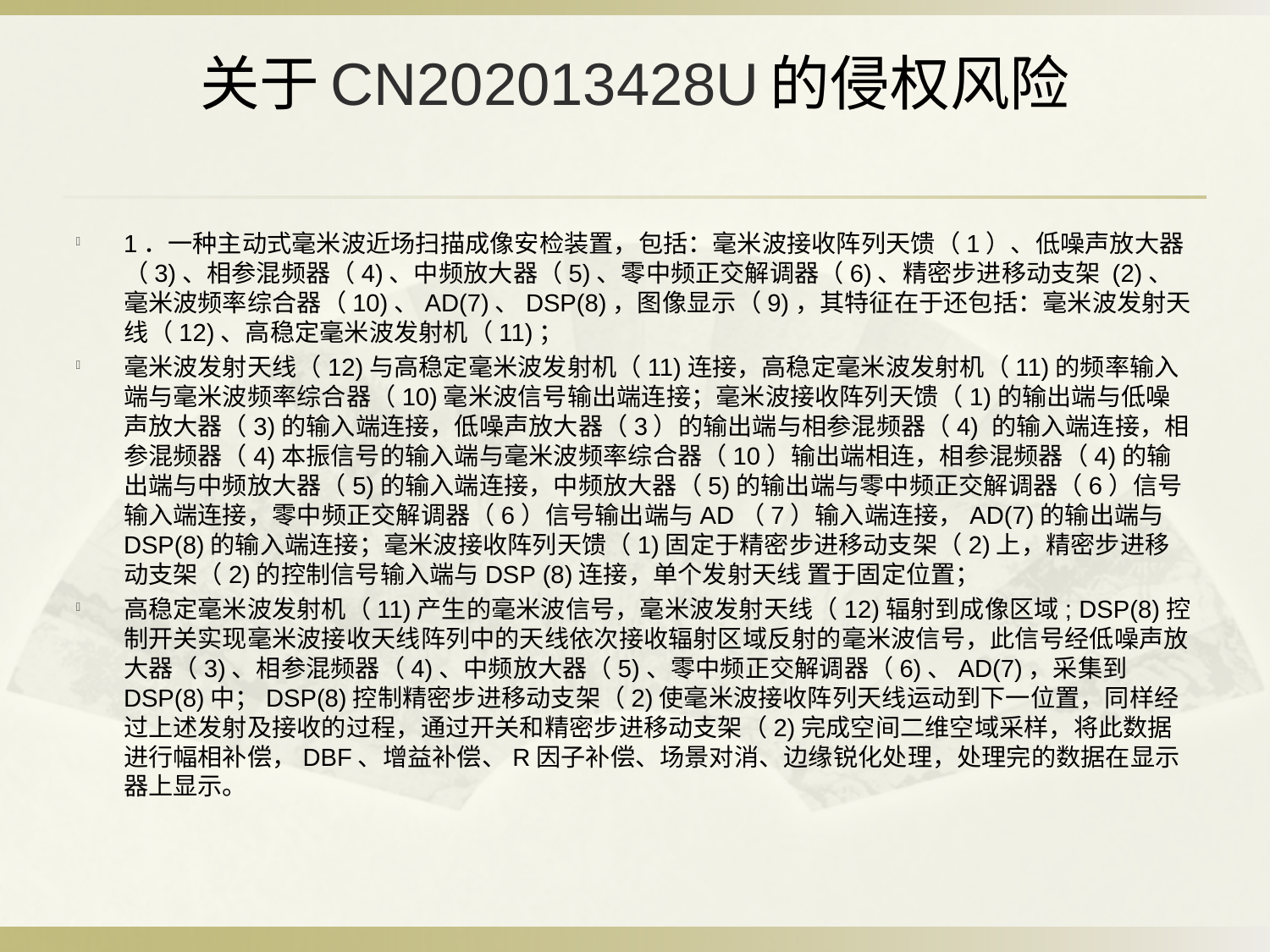

# 关于CN202013428U的侵权风险
1．一种主动式毫米波近场扫描成像安检装置，包括：毫米波接收阵列天馈（1）、低噪声放大器（3)、相参混频器（4)、中频放大器（5)、零中频正交解调器（6)、精密步进移动支架 (2)、毫米波频率综合器（10)、AD(7)、DSP(8)，图像显示（9)，其特征在于还包括：毫米波发射天线（12)、高稳定毫米波发射机（11)；
毫米波发射天线（12)与高稳定毫米波发射机（11)连接，高稳定毫米波发射机（11)的频率输入端与毫米波频率综合器（10)毫米波信号输出端连接；毫米波接收阵列天馈（1)的输出端与低噪声放大器（3)的输入端连接，低噪声放大器（3）的输出端与相参混频器（4) 的输入端连接，相参混频器（4)本振信号的输入端与毫米波频率综合器（10）输出端相连，相参混频器（4)的输出端与中频放大器（5)的输入端连接，中频放大器（5)的输出端与零中频正交解调器（6）信号输入端连接，零中频正交解调器（6）信号输出端与AD（7）输入端连接，AD(7)的输出端与DSP(8)的输入端连接；毫米波接收阵列天馈（1)固定于精密步进移动支架（2)上，精密步进移动支架（2)的控制信号输入端与DSP (8)连接，单个发射天线 置于固定位置；
高稳定毫米波发射机（11)产生的毫米波信号，毫米波发射天线（12)辐射到成像区域; DSP(8)控制开关实现毫米波接收天线阵列中的天线依次接收辐射区域反射的毫米波信号，此信号经低噪声放大器（3)、相参混频器（4)、中频放大器（5)、零中频正交解调器（6)、AD(7)，采集到DSP(8)中；DSP(8)控制精密步进移动支架（2)使毫米波接收阵列天线运动到下一位置，同样经过上述发射及接收的过程，通过开关和精密步进移动支架（2)完成空间二维空域采样，将此数据进行幅相补偿，DBF、增益补偿、R因子补偿、场景对消、边缘锐化处理，处理完的数据在显示器上显示。